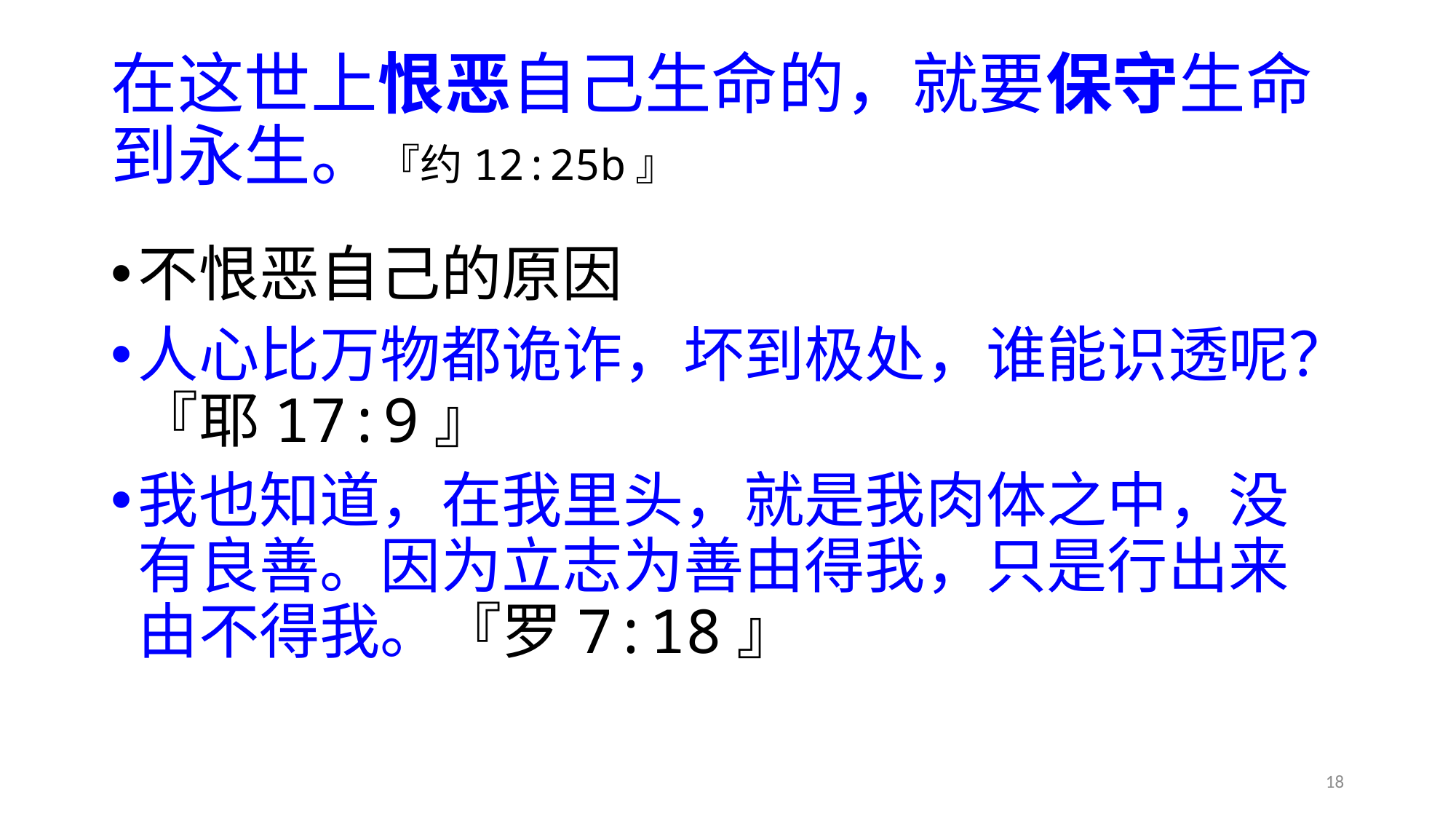

# 在这世上恨恶自己生命的，就要保守生命到永生。『约12:25b』
不恨恶自己的原因
人心比万物都诡诈，坏到极处，谁能识透呢？『耶17:9』
我也知道，在我里头，就是我肉体之中，没有良善。因为立志为善由得我，只是行出来由不得我。『罗7:18』
18